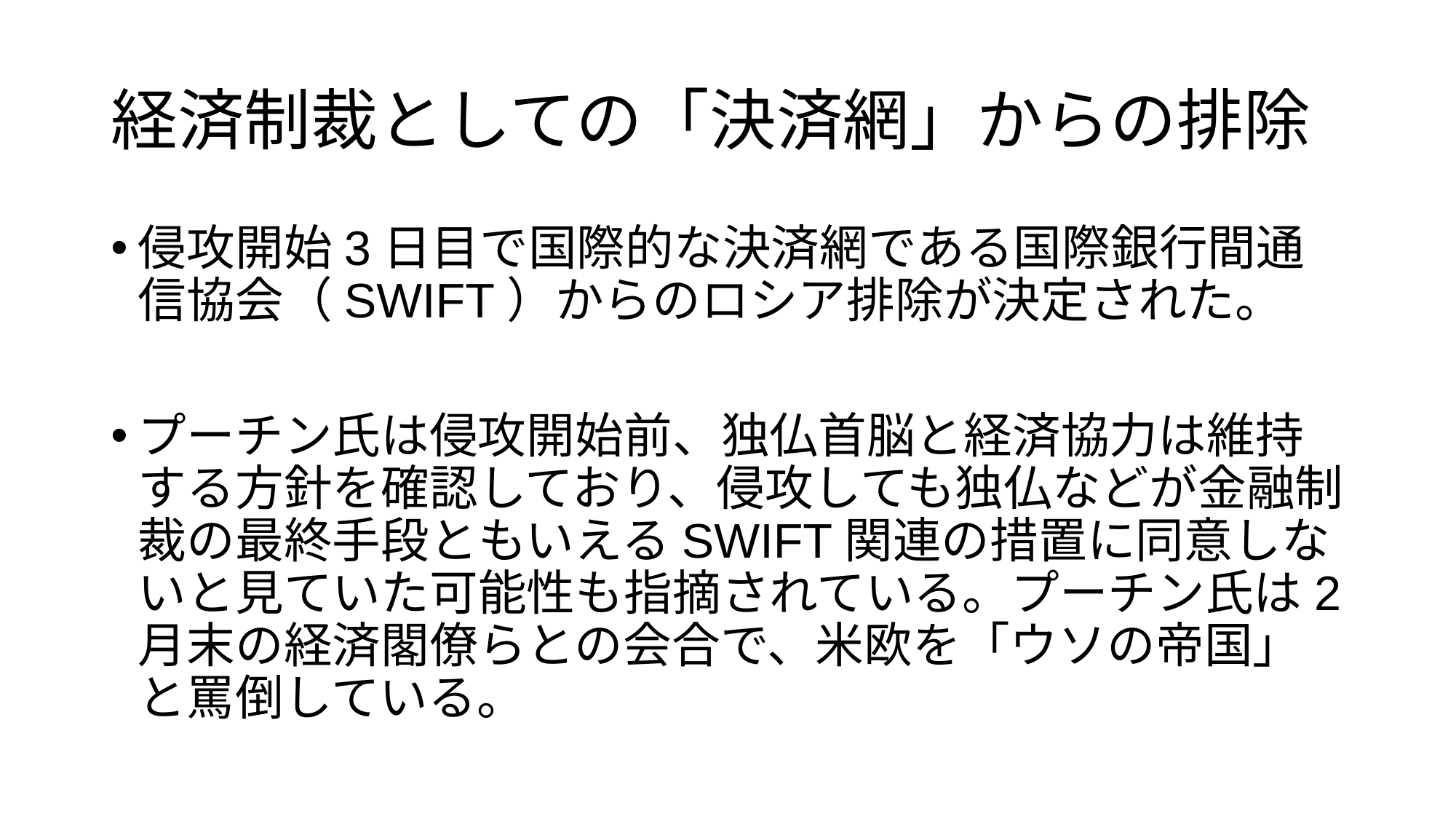

# 経済制裁としての「決済網」からの排除
侵攻開始3日目で国際的な決済網である国際銀行間通信協会（SWIFT）からのロシア排除が決定された。

プーチン氏は侵攻開始前、独仏首脳と経済協力は維持する方針を確認しており、侵攻しても独仏などが金融制裁の最終手段ともいえるSWIFT関連の措置に同意しないと見ていた可能性も指摘されている。プーチン氏は2月末の経済閣僚らとの会合で、米欧を「ウソの帝国」と罵倒している。